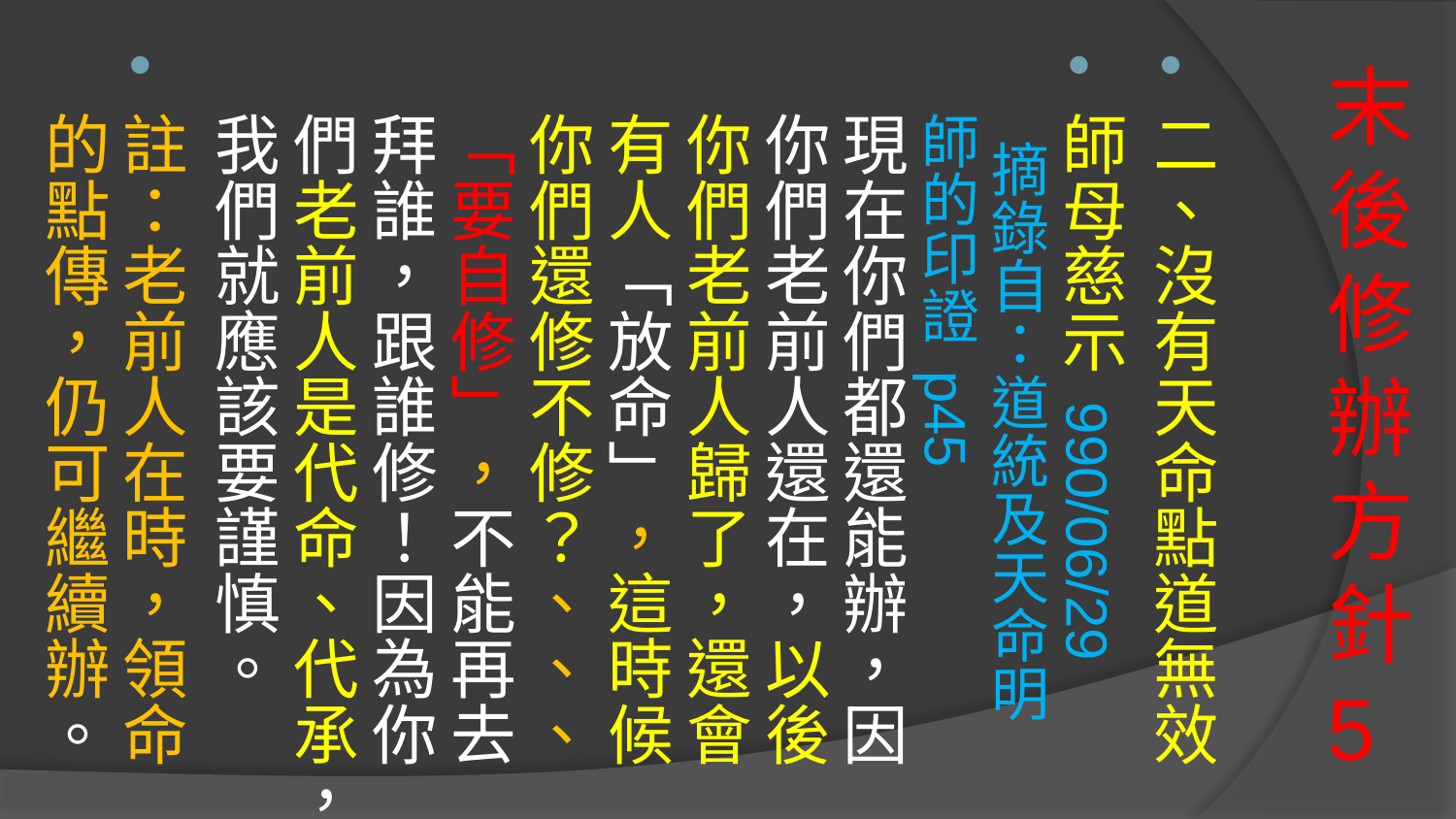

二、沒有天命點道無效
師母慈示 990/06/29   摘錄自：道統及天命明師的印證 p45
現在你們都還能辦，因你們老前人還在，以後你們老前人歸了，還會有人「放命」，這時候你們還修不修？、、、「要自修」，不能再去拜誰，跟誰修！因為你們老前人是代命、代承，我們就應該要謹慎。
註：老前人在時，領命的點傳，仍可繼續辦。
# 末後修辦方針 5